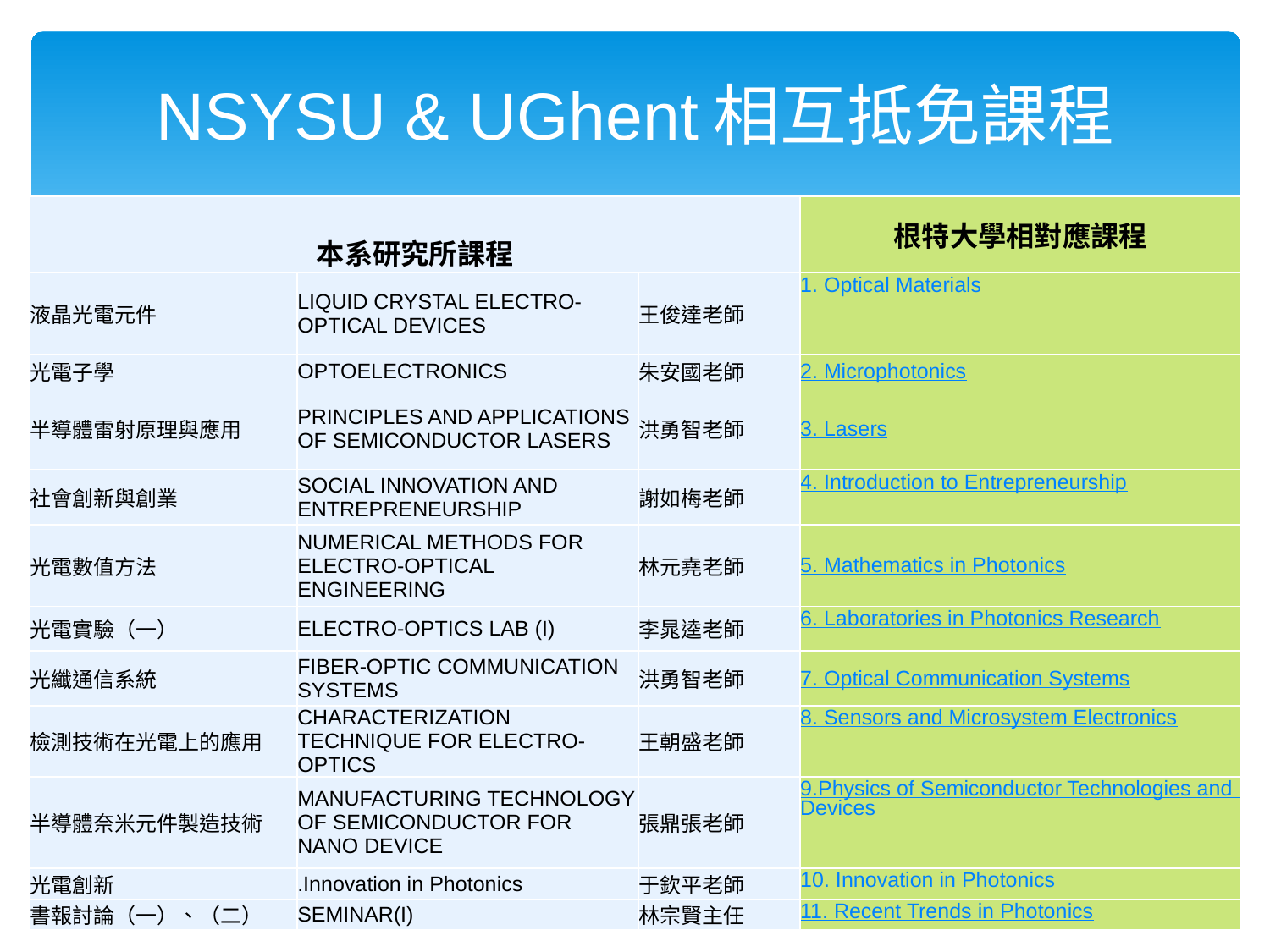

# NSYSU & UGhent相互抵免課程
| 本系研究所課程 |  |  | 根特大學相對應課程 |
| --- | --- | --- | --- |
| 液晶光電元件 | LIQUID CRYSTAL ELECTRO-OPTICAL DEVICES | 王俊達老師 | 1. Optical Materials |
| 光電子學 | OPTOELECTRONICS | 朱安國老師 | 2. Microphotonics |
| 半導體雷射原理與應用 | PRINCIPLES AND APPLICATIONS OF SEMICONDUCTOR LASERS | 洪勇智老師 | 3. Lasers |
| 社會創新與創業 | SOCIAL INNOVATION AND ENTREPRENEURSHIP | 謝如梅老師 | 4. Introduction to Entrepreneurship |
| 光電數值方法 | NUMERICAL METHODS FOR ELECTRO-OPTICAL ENGINEERING | 林元堯老師 | 5. Mathematics in Photonics |
| 光電實驗（一） | ELECTRO-OPTICS LAB (I) | 李晁逵老師 | 6. Laboratories in Photonics Research |
| 光纖通信系統 | FIBER-OPTIC COMMUNICATION SYSTEMS | 洪勇智老師 | 7. Optical Communication Systems |
| 檢測技術在光電上的應用 | CHARACTERIZATION TECHNIQUE FOR ELECTRO-OPTICS | 王朝盛老師 | 8. Sensors and Microsystem Electronics |
| 半導體奈米元件製造技術 | MANUFACTURING TECHNOLOGY OF SEMICONDUCTOR FOR NANO DEVICE | 張鼎張老師 | 9.Physics of Semiconductor Technologies and Devices |
| 光電創新 | .Innovation in Photonics | 于欽平老師 | 10. Innovation in Photonics |
| 書報討論（一）、（二） | SEMINAR(I) | 林宗賢主任 | 11. Recent Trends in Photonics |